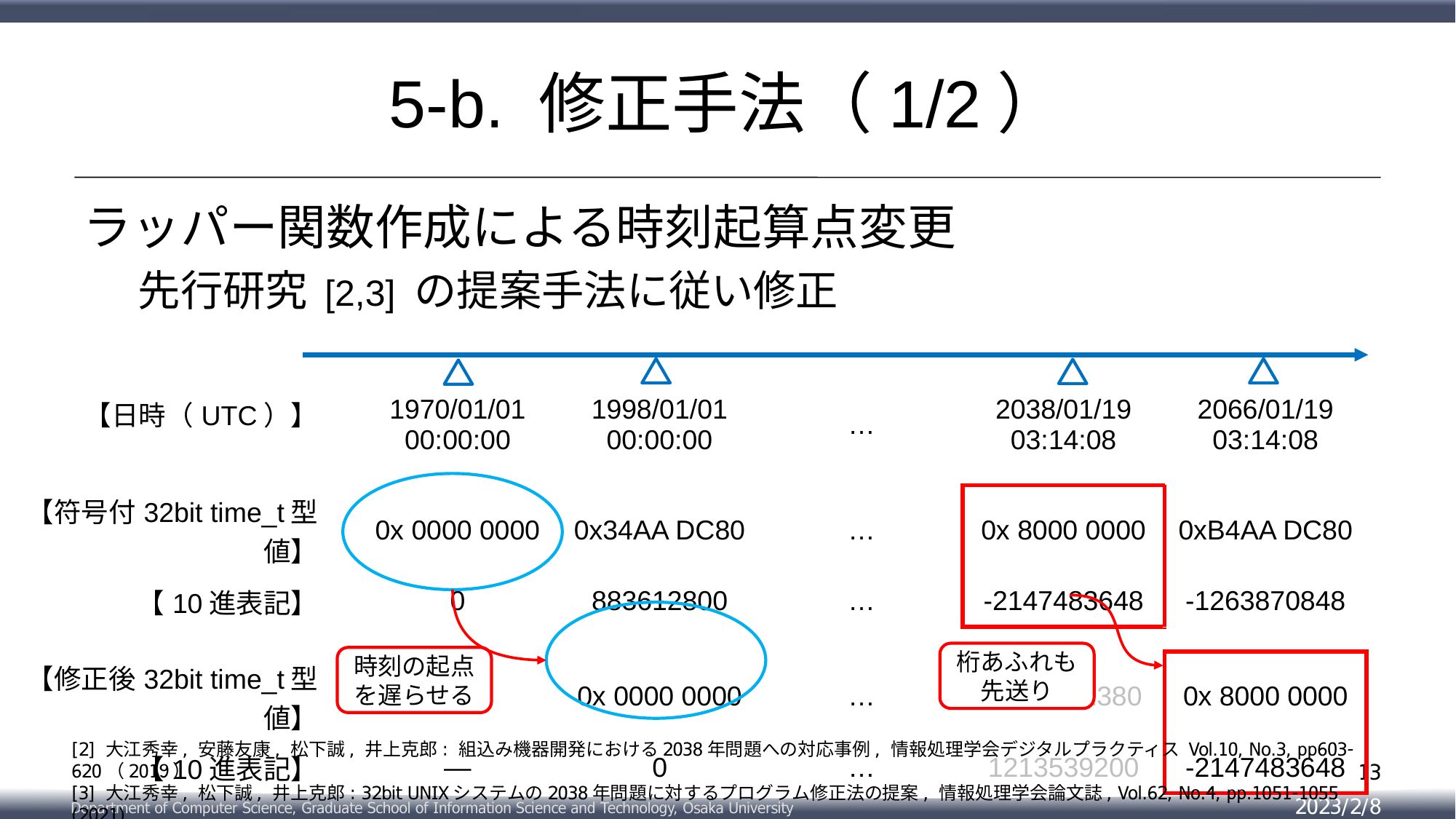

# 5-b. 修正手法（1/2）
ラッパー関数作成による時刻起算点変更
先行研究 [2,3] の提案手法に従い修正

| 【日時（UTC）】 | 1970/01/01 00:00:00 | 1998/01/01 00:00:00 | … | 2038/01/19 03:14:08 | 2066/01/19 03:14:08 |
| --- | --- | --- | --- | --- | --- |
|  |  |  |  |  |  |
| 【符号付32bit time\_t型値】 | 0x 0000 0000 | 0x34AA DC80 | … | 0x 8000 0000 | 0xB4AA DC80 |
| 【10進表記】 | 0 | 883612800 | … | -2147483648 | -1263870848 |
|  |  |  |  |  |  |
| 【修正後32bit time\_t型値】 | ― | 0x 0000 0000 | … | 0x4855 2380 | 0x 8000 0000 |
| 【10進表記】 | ― | 0 | … | 1213539200 | -2147483648 |

桁あふれも先送り
時刻の起点を遅らせる
[2] 大江秀幸, 安藤友康, 松下誠, 井上克郎: 組込み機器開発における2038年問題への対応事例, 情報処理学会デジタルプラクティス Vol.10, No.3, pp603-620（2019）
[3] 大江秀幸, 松下誠, 井上克郎: 32bit UNIXシステムの2038年問題に対するプログラム修正法の提案, 情報処理学会論文誌, Vol.62, No.4, pp.1051-1055 (2021)
13
2023/2/8